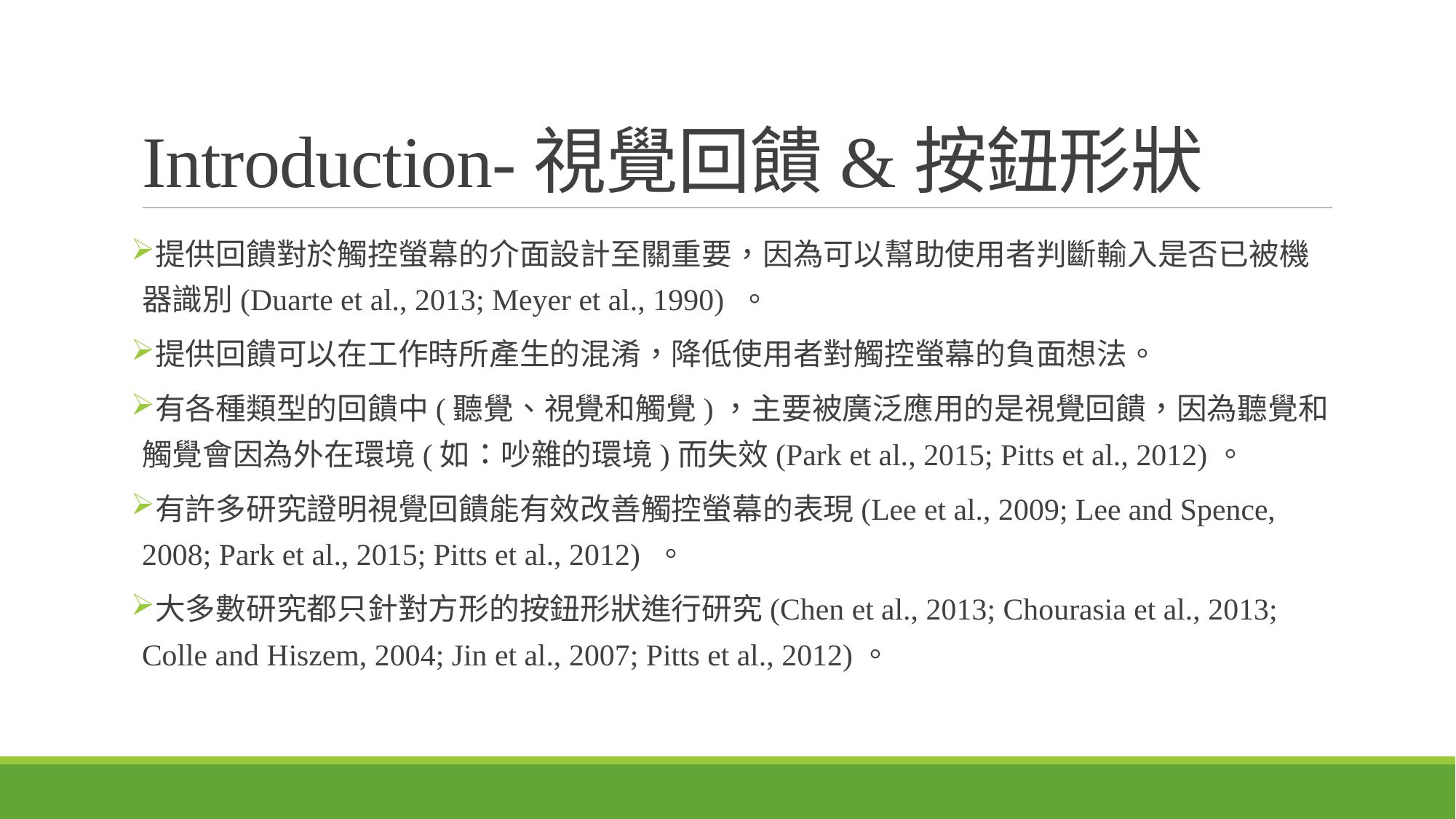

# Introduction-視覺回饋&按鈕形狀
提供回饋對於觸控螢幕的介面設計至關重要，因為可以幫助使用者判斷輸入是否已被機器識別(Duarte et al., 2013; Meyer et al., 1990) 。
提供回饋可以在工作時所產生的混淆，降低使用者對觸控螢幕的負面想法。
有各種類型的回饋中(聽覺、視覺和觸覺)，主要被廣泛應用的是視覺回饋，因為聽覺和觸覺會因為外在環境(如：吵雜的環境)而失效(Park et al., 2015; Pitts et al., 2012)。
有許多研究證明視覺回饋能有效改善觸控螢幕的表現(Lee et al., 2009; Lee and Spence, 2008; Park et al., 2015; Pitts et al., 2012) 。
大多數研究都只針對方形的按鈕形狀進行研究(Chen et al., 2013; Chourasia et al., 2013; Colle and Hiszem, 2004; Jin et al., 2007; Pitts et al., 2012)。